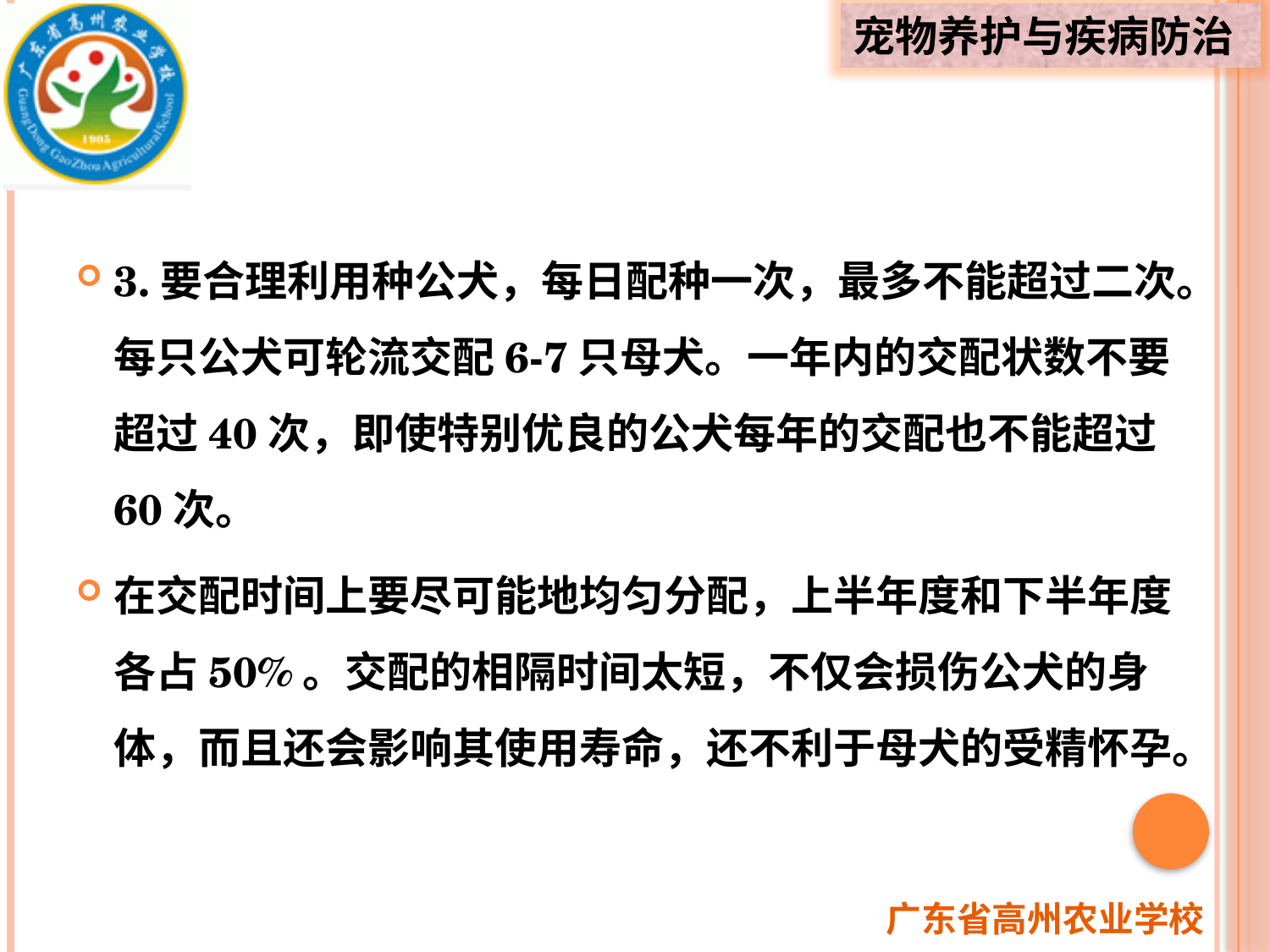

3.要合理利用种公犬，每日配种一次，最多不能超过二次。每只公犬可轮流交配6-7只母犬。一年内的交配状数不要超过40次，即使特别优良的公犬每年的交配也不能超过60次。
在交配时间上要尽可能地均匀分配，上半年度和下半年度各占50%。交配的相隔时间太短，不仅会损伤公犬的身体，而且还会影响其使用寿命，还不利于母犬的受精怀孕。